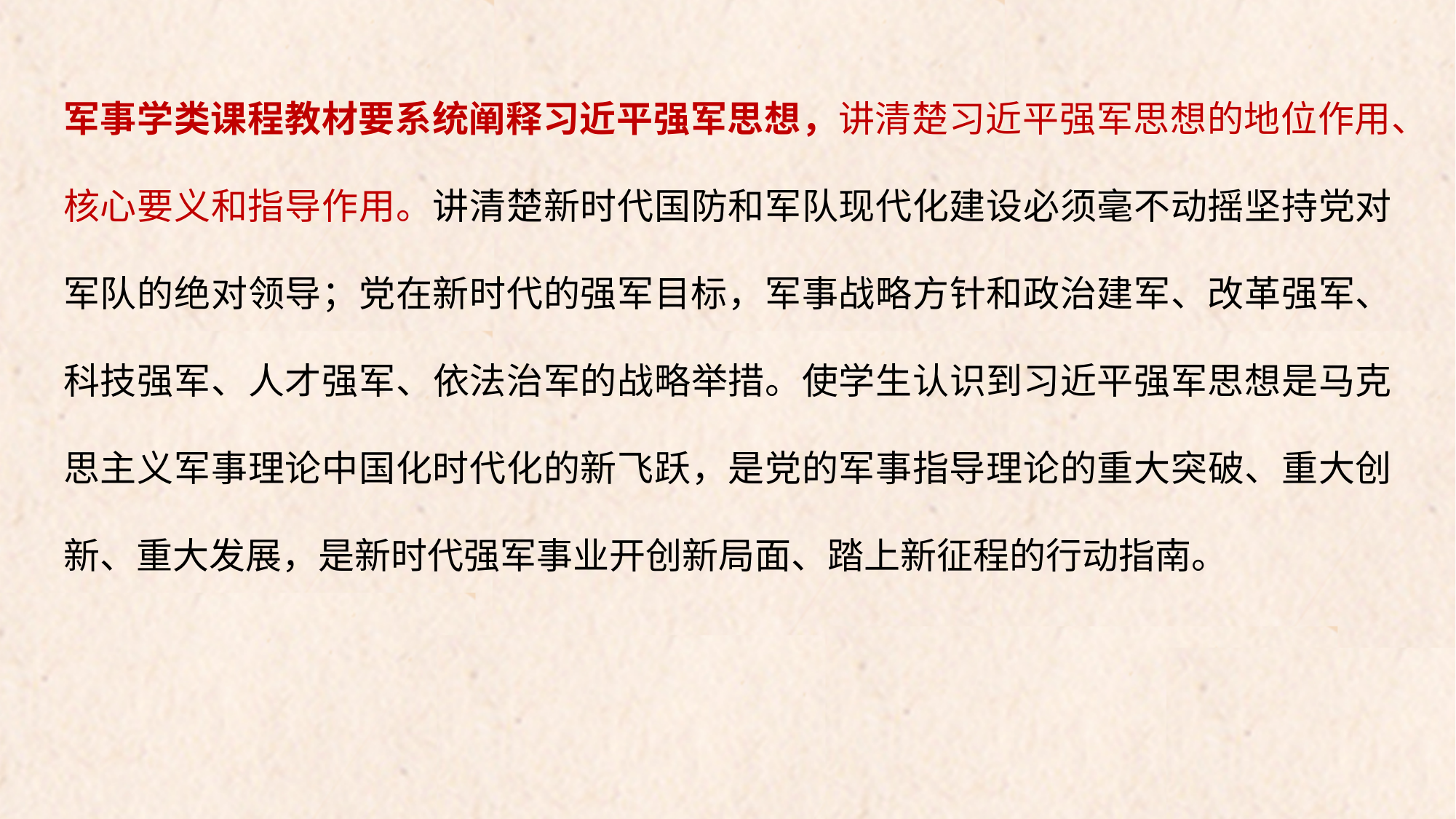

军事学类课程教材要系统阐释习近平强军思想，讲清楚习近平强军思想的地位作用、核心要义和指导作用。讲清楚新时代国防和军队现代化建设必须毫不动摇坚持党对军队的绝对领导；党在新时代的强军目标，军事战略方针和政治建军、改革强军、科技强军、人才强军、依法治军的战略举措。使学生认识到习近平强军思想是马克思主义军事理论中国化时代化的新飞跃，是党的军事指导理论的重大突破、重大创新、重大发展，是新时代强军事业开创新局面、踏上新征程的行动指南。